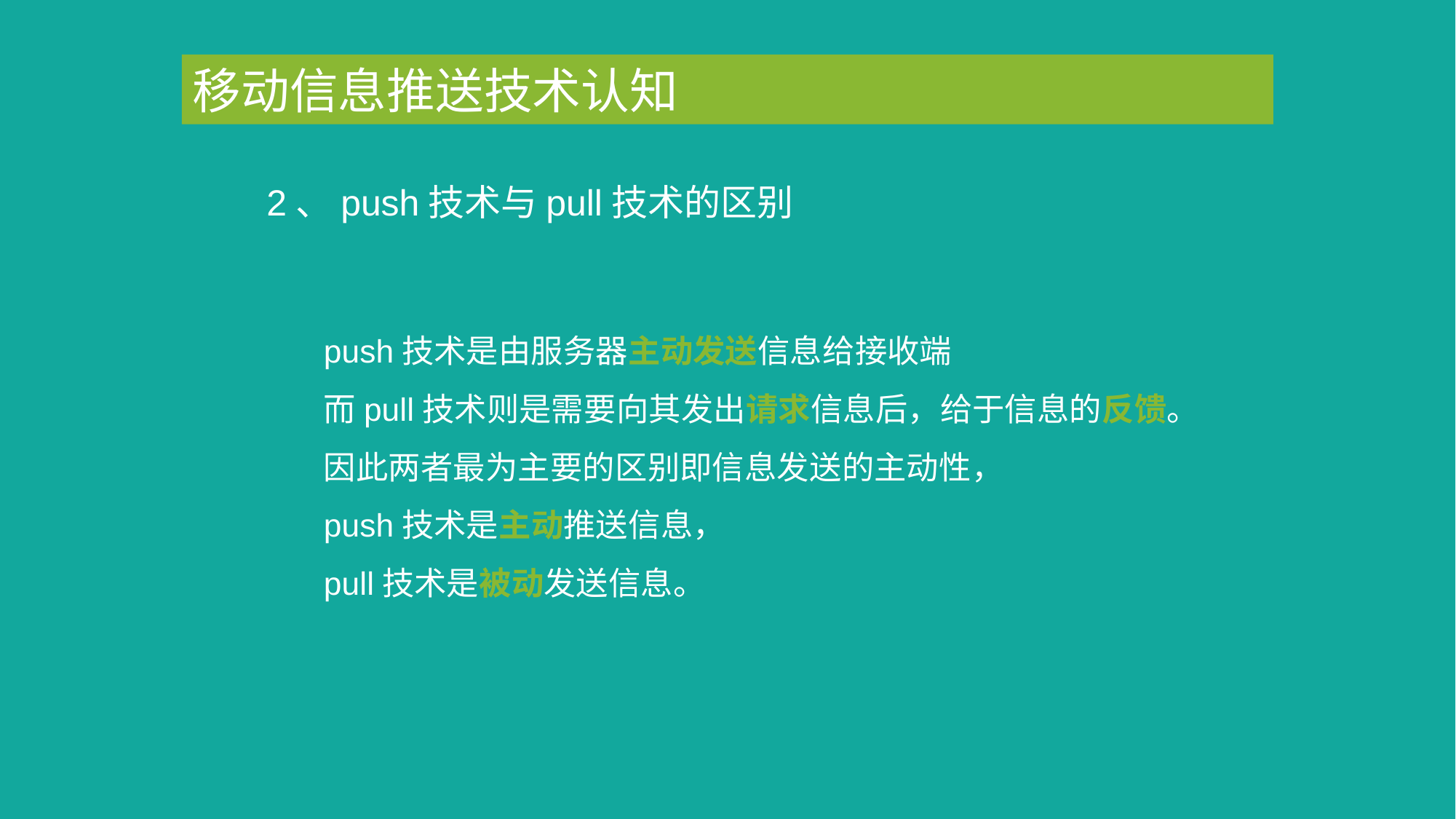

移动信息推送技术认知
2、push技术与pull技术的区别
push技术是由服务器主动发送信息给接收端
而pull技术则是需要向其发出请求信息后，给于信息的反馈。
因此两者最为主要的区别即信息发送的主动性，
push技术是主动推送信息，
pull技术是被动发送信息。